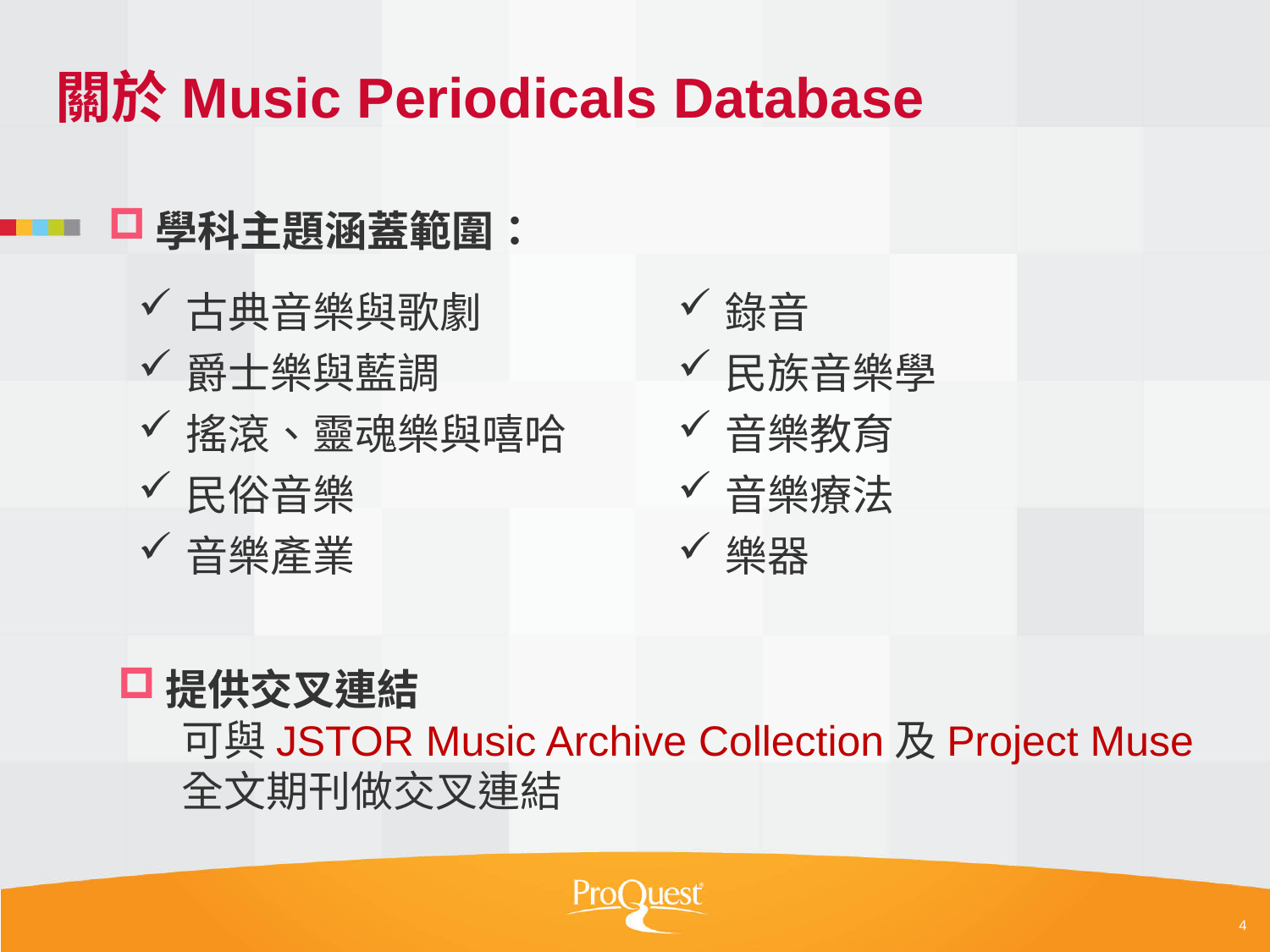

# 關於Music Periodicals Database
學科主題涵蓋範圍：

古典音樂與歌劇
爵士樂與藍調
搖滾、靈魂樂與嘻哈
民俗音樂
音樂產業

錄音
民族音樂學
音樂教育
音樂療法
樂器

提供交叉連結
可與JSTOR Music Archive Collection及Project Muse
全文期刊做交叉連結

4